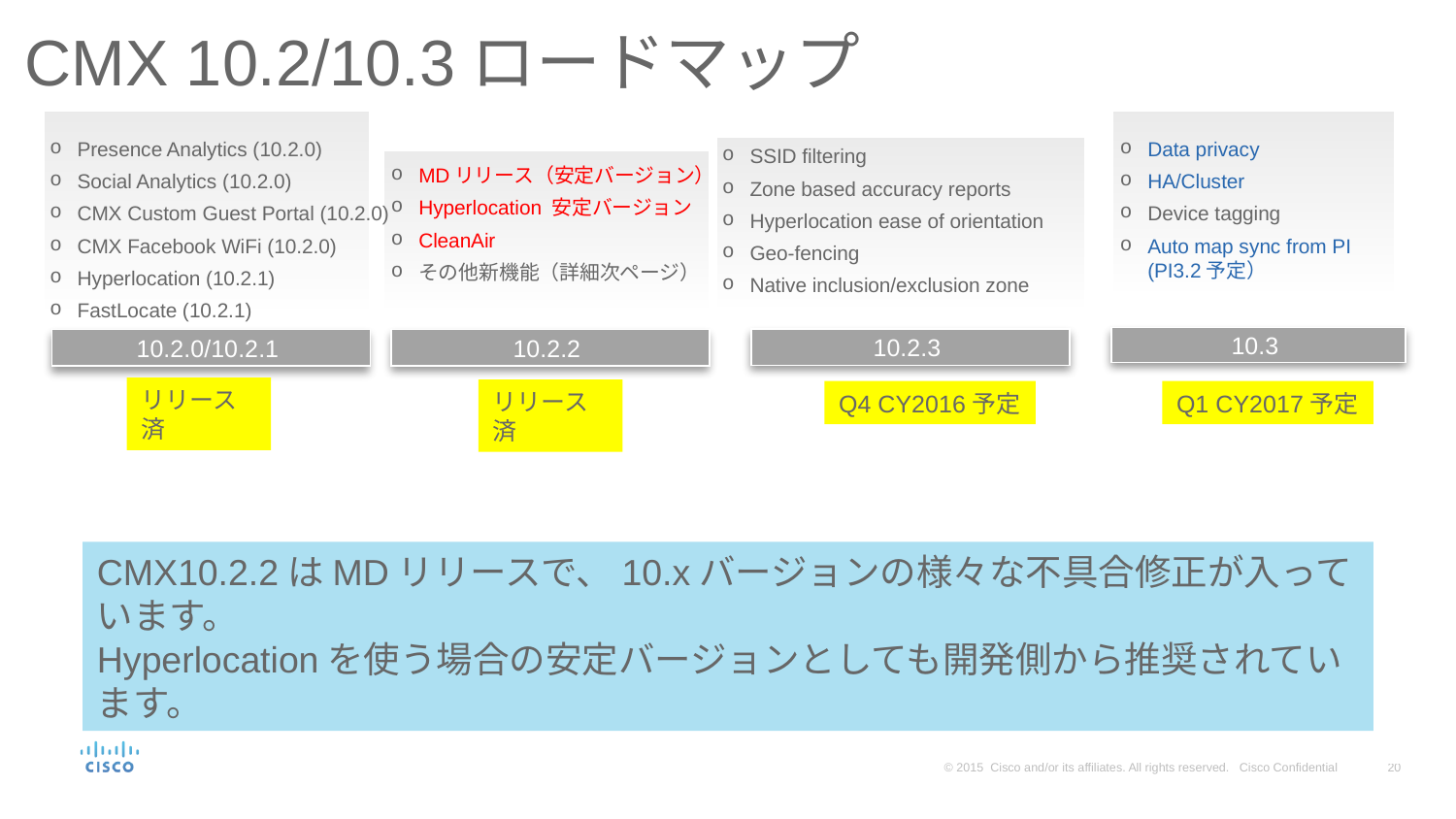

# CMX 10.2/10.3ロードマップ

Presence Analytics (10.2.0)
Social Analytics (10.2.0)
CMX Custom Guest Portal (10.2.0)
CMX Facebook WiFi (10.2.0)
Hyperlocation (10.2.1)
FastLocate (10.2.1)

Data privacy
HA/Cluster
Device tagging
Auto map sync from PI (PI3.2予定）

SSID filtering
Zone based accuracy reports
Hyperlocation ease of orientation
Geo-fencing
Native inclusion/exclusion zone

MDリリース（安定バージョン）
Hyperlocation 安定バージョン
CleanAir
その他新機能（詳細次ページ）
10.3
10.2.3
10.2.2
10.2.0/10.2.1
リリース済
リリース済
Q1 CY2017予定
Q4 CY2016予定
Bug fixes only
CMX10.2.2はMDリリースで、10.xバージョンの様々な不具合修正が入っています。
Hyperlocationを使う場合の安定バージョンとしても開発側から推奨されています。